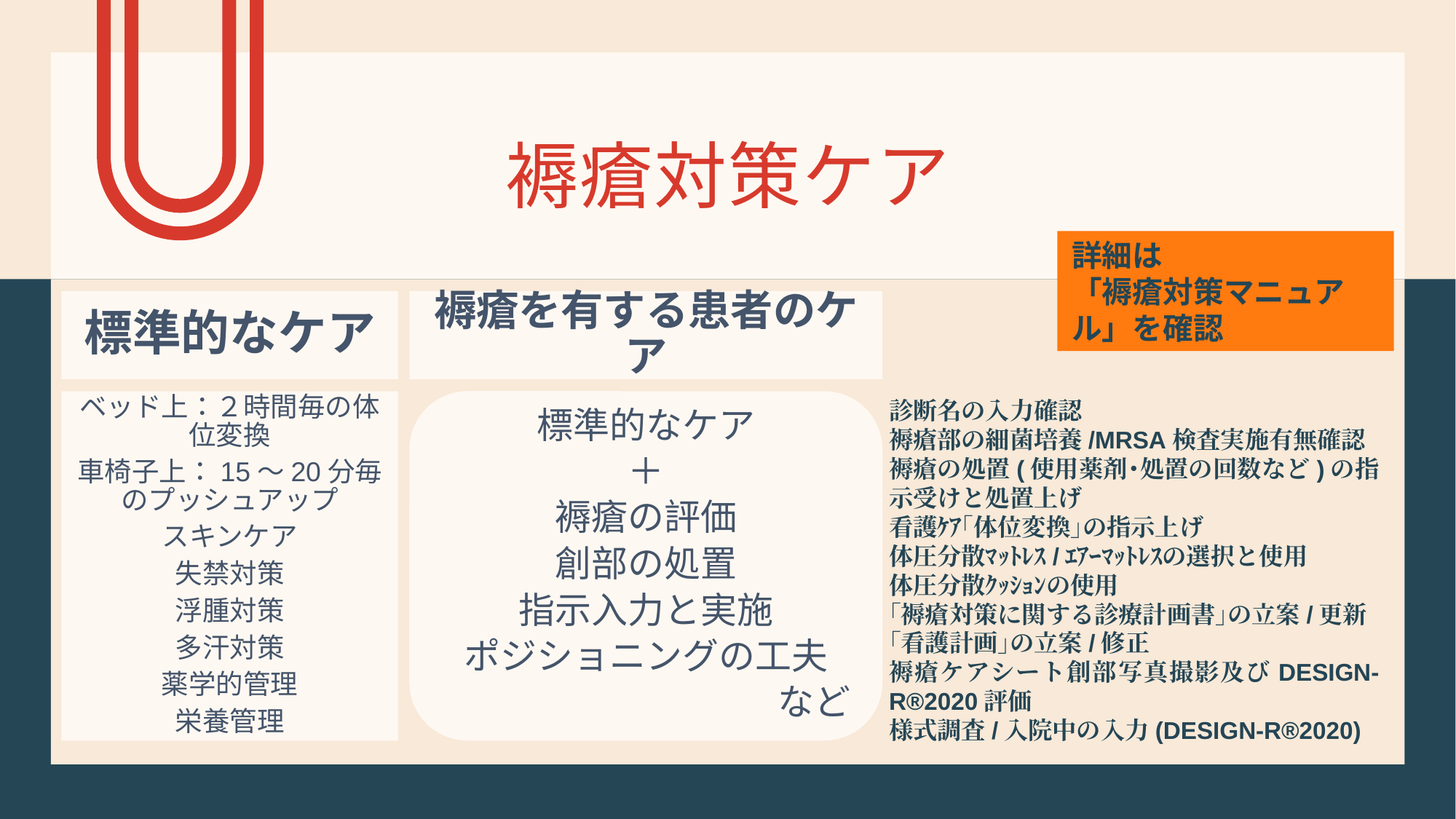

# 褥瘡対策ケア
詳細は
「褥瘡対策マニュアル」を確認
褥瘡を有する患者のケア
標準的なケア
診断名の入力確認
褥瘡部の細菌培養/MRSA検査実施有無確認
褥瘡の処置(使用薬剤･処置の回数など)の指示受けと処置上げ
看護ｹｱ｢体位変換｣の指示上げ
体圧分散ﾏｯﾄﾚｽ/ｴｱｰﾏｯﾄﾚｽの選択と使用
体圧分散ｸｯｼｮﾝの使用
｢褥瘡対策に関する診療計画書｣の立案/更新
｢看護計画｣の立案/修正
褥瘡ケアシート創部写真撮影及びDESIGN-R®︎2020評価
様式調査/入院中の入力(DESIGN-R®︎2020)
ベッド上：２時間毎の体位変換
車椅子上：15〜20分毎のプッシュアップ
スキンケア
失禁対策
浮腫対策
多汗対策
薬学的管理
栄養管理
標準的なケア
＋
褥瘡の評価
創部の処置
指示入力と実施
ポジショニングの工夫
など